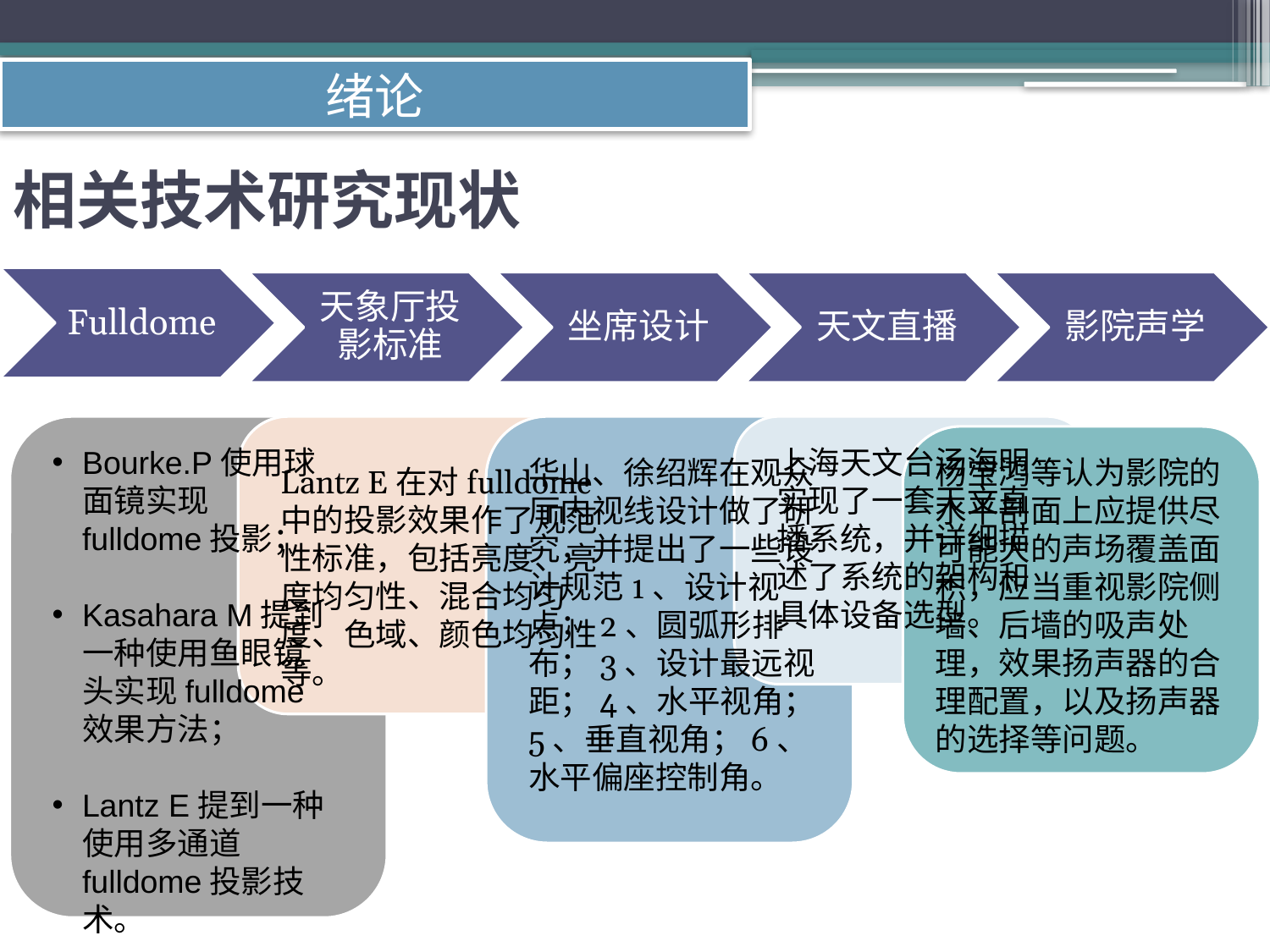

绪论
# 相关技术研究现状
Fulldome
天象厅投影标准
坐席设计
天文直播
影院声学
1

上海天文台汤海明实现了一套天文直播系统，并详细描述了系统的架构和具体设备选型。

Bourke.P使用球面镜实现fulldome投影；

Kasahara M提到一种使用鱼眼镜头实现fulldome效果方法；

Lantz E提到一种使用多通道fulldome投影技术。

华山、徐绍辉在观众厅内视线设计做了研究，并提出了一些设计规范1、设计视点；2、圆弧形排布；3、设计最远视距；4、水平视角；5、垂直视角；6、水平偏座控制角。
杨宝鸿等认为影院的水平剖面上应提供尽可能大的声场覆盖面积，应当重视影院侧墙、后墙的吸声处理，效果扬声器的合理配置，以及扬声器的选择等问题。
Lantz E在对fulldome中的投影效果作了规范性标准，包括亮度、亮度均匀性、混合均匀度、色域、颜色均匀性等。
4
5